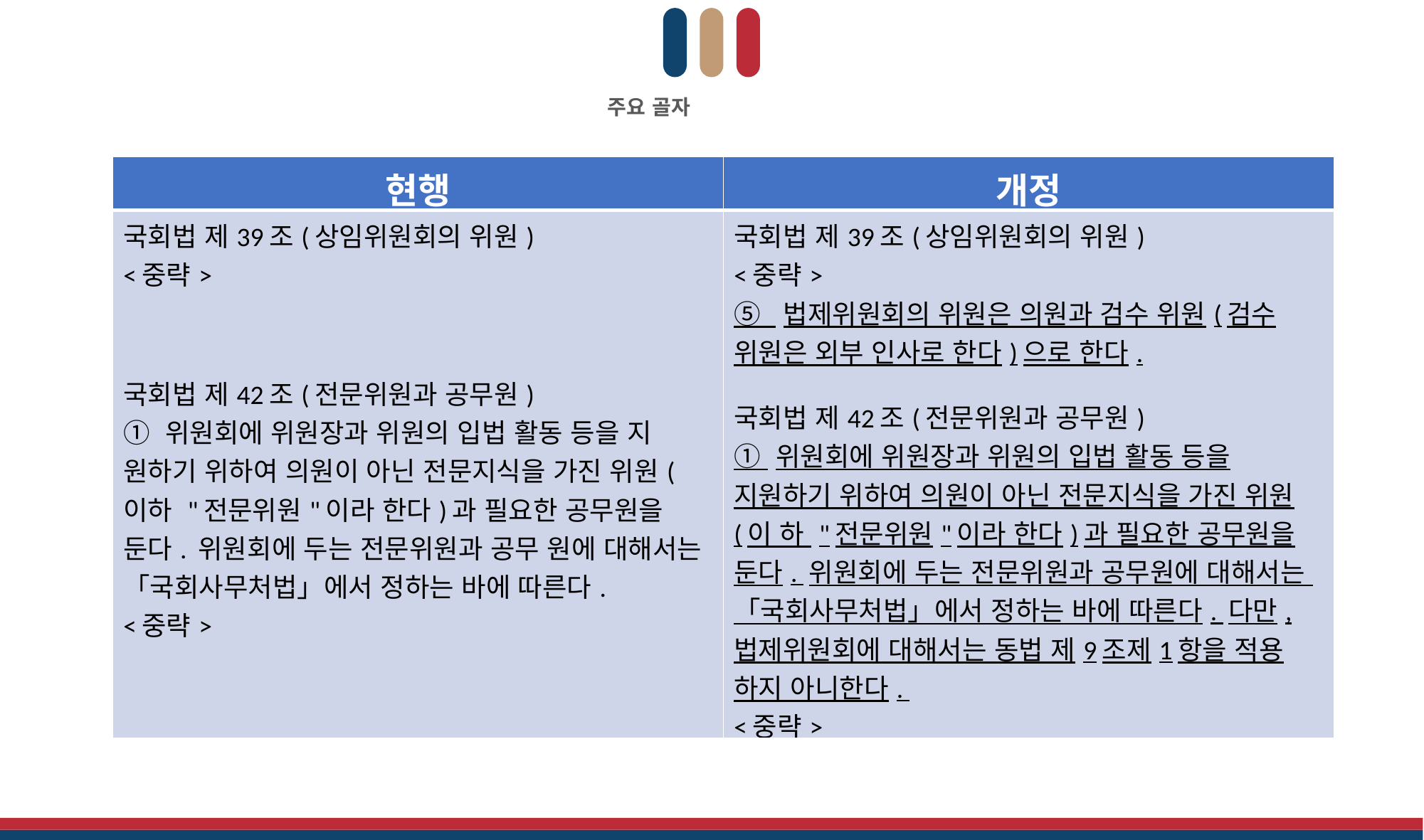

주요 골자

| 현행 | 개정 |
| --- | --- |
| 국회법 제39조(상임위원회의 위원) <중략> 국회법 제42조(전문위원과 공무원) ① 위원회에 위원장과 위원의 입법 활동 등을 지 원하기 위하여 의원이 아닌 전문지식을 가진 위원(이하 "전문위원"이라 한다)과 필요한 공무원을 둔다. 위원회에 두는 전문위원과 공무 원에 대해서는「국회사무처법」에서 정하는 바에 따른다. <중략> | 국회법 제39조(상임위원회의 위원) <중략> ⑤  법제위원회의 위원은 의원과 검수 위원(검수 위원은 외부 인사로 한다)으로 한다. 국회법 제42조(전문위원과 공무원) ① 위원회에 위원장과 위원의 입법 활동 등을 지원하기 위하여 의원이 아닌 전문지식을 가진 위원(이 하 "전문위원"이라 한다)과 필요한 공무원을 둔다. 위원회에 두는 전문위원과 공무원에 대해서는  「국회사무처법」에서 정하는 바에 따른다. 다만, 법제위원회에 대해서는 동법 제9조제1항을 적용 하지 아니한다. <중략> |